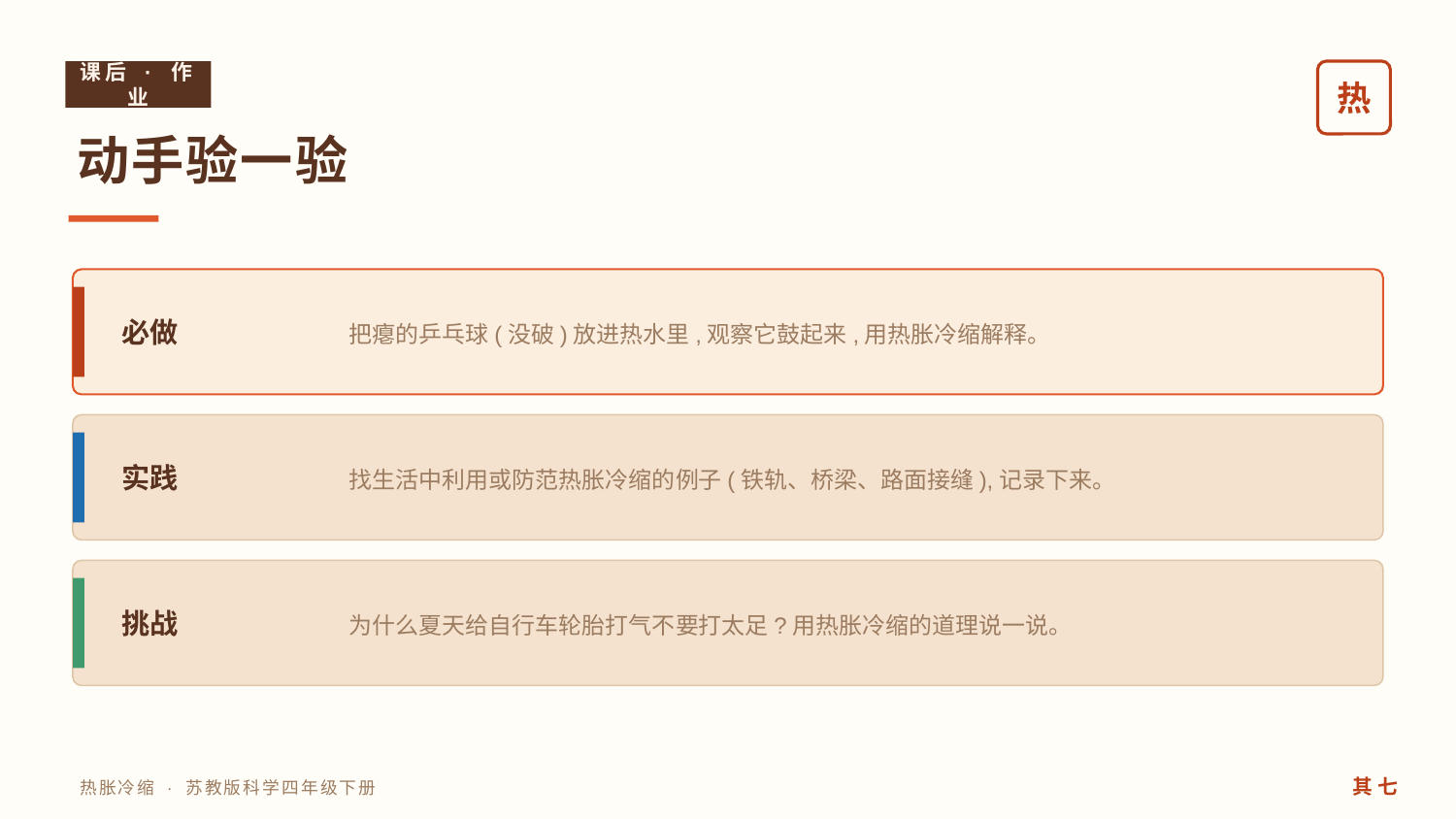

课后 · 作业
热

动手验一验

把瘪的乒乓球(没破)放进热水里,观察它鼓起来,用热胀冷缩解释。
必做

找生活中利用或防范热胀冷缩的例子(铁轨、桥梁、路面接缝),记录下来。
实践

为什么夏天给自行车轮胎打气不要打太足?用热胀冷缩的道理说一说。
挑战

其 七
热胀冷缩 · 苏教版科学四年级下册